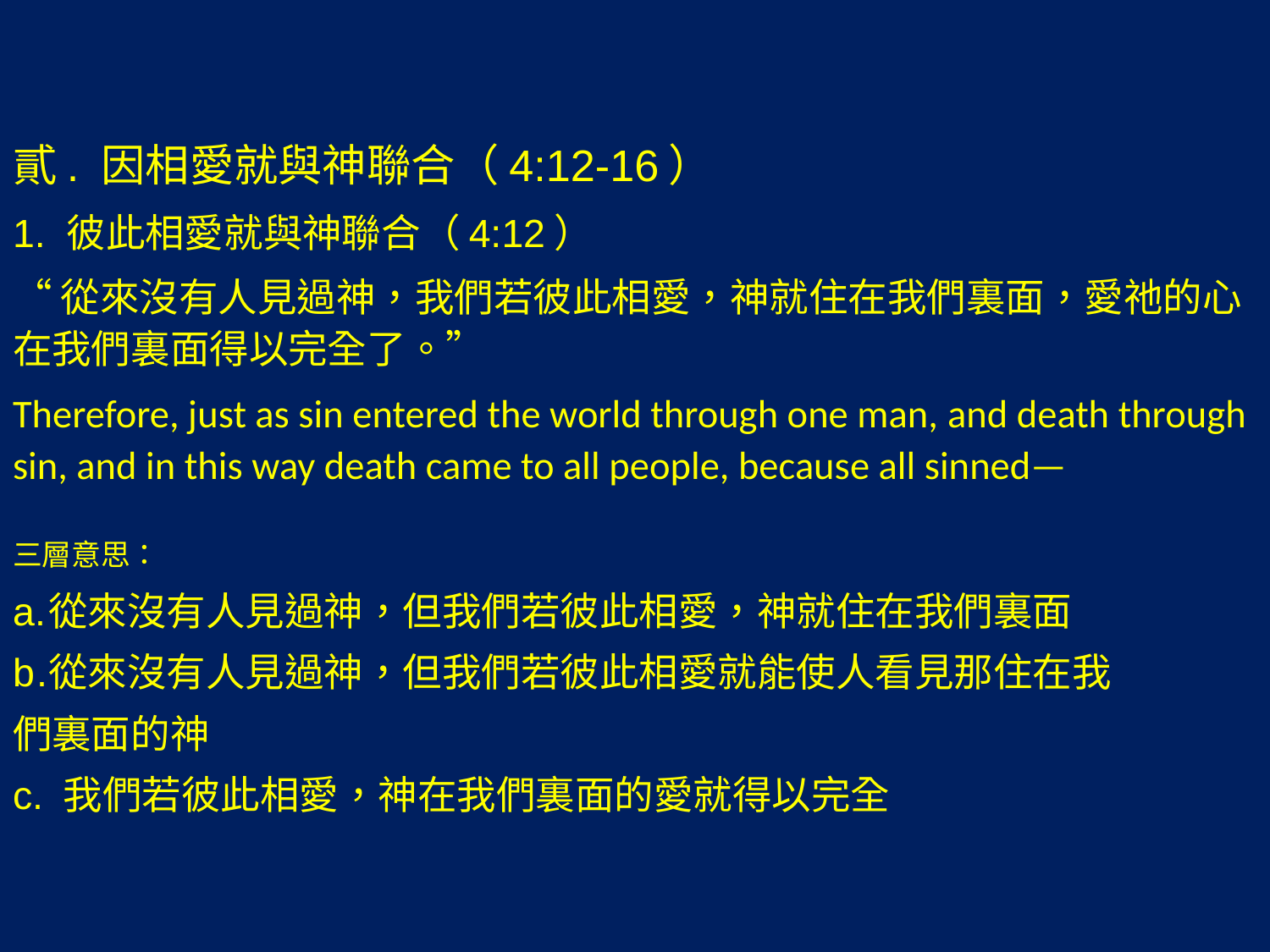

貳. 因相愛就與神聯合（4:12-16）
彼此相愛就與神聯合（4:12）
“從來沒有人見過神，我們若彼此相愛，神就住在我們裏面，愛祂的心在我們裏面得以完全了。”
Therefore, just as sin entered the world through one man, and death through sin, and in this way death came to all people, because all sinned—

三層意思：

從來沒有人見過神，但我們若彼此相愛，神就住在我們裏面

從來沒有人見過神，但我們若彼此相愛就能使人看見那住在我

們裏面的神

c. 我們若彼此相愛，神在我們裏面的愛就得以完全